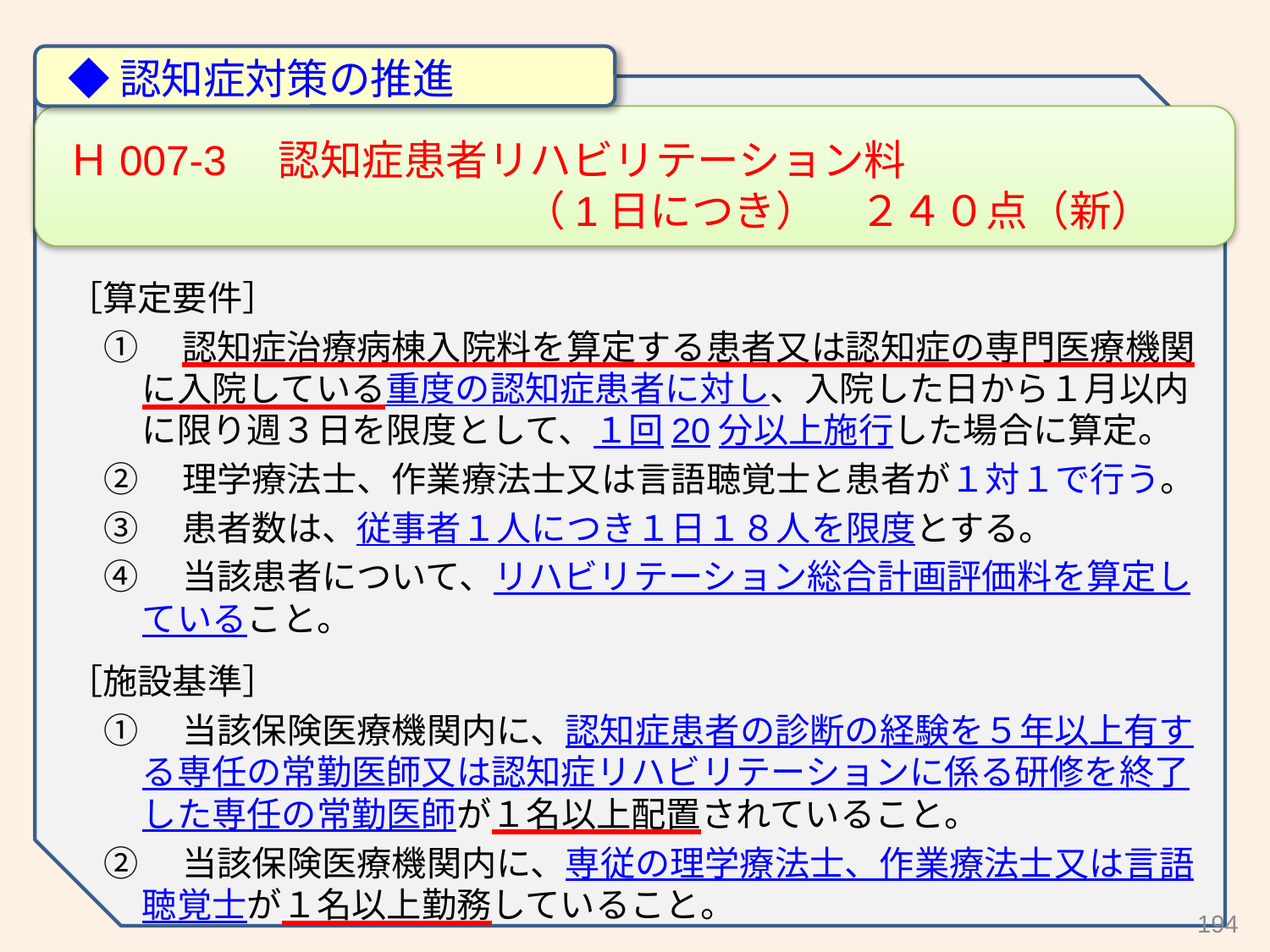

◆認知症対策の推進
Ｈ007-3　認知症患者リハビリテーション料
　　　　　　　　　　（1日につき）　２４０点（新）

［算定要件］
①　認知症治療病棟入院料を算定する患者又は認知症の専門医療機関に入院している重度の認知症患者に対し、入院した日から１月以内に限り週３日を限度として、１回20分以上施行した場合に算定。
②　理学療法士、作業療法士又は言語聴覚士と患者が１対１で行う。
③　患者数は、従事者１人につき１日１８人を限度とする。
④　当該患者について、リハビリテーション総合計画評価料を算定していること。
［施設基準］
①　当該保険医療機関内に、認知症患者の診断の経験を５年以上有する専任の常勤医師又は認知症リハビリテーションに係る研修を終了した専任の常勤医師が１名以上配置されていること。
②　当該保険医療機関内に、専従の理学療法士、作業療法士又は言語聴覚士が１名以上勤務していること。

194